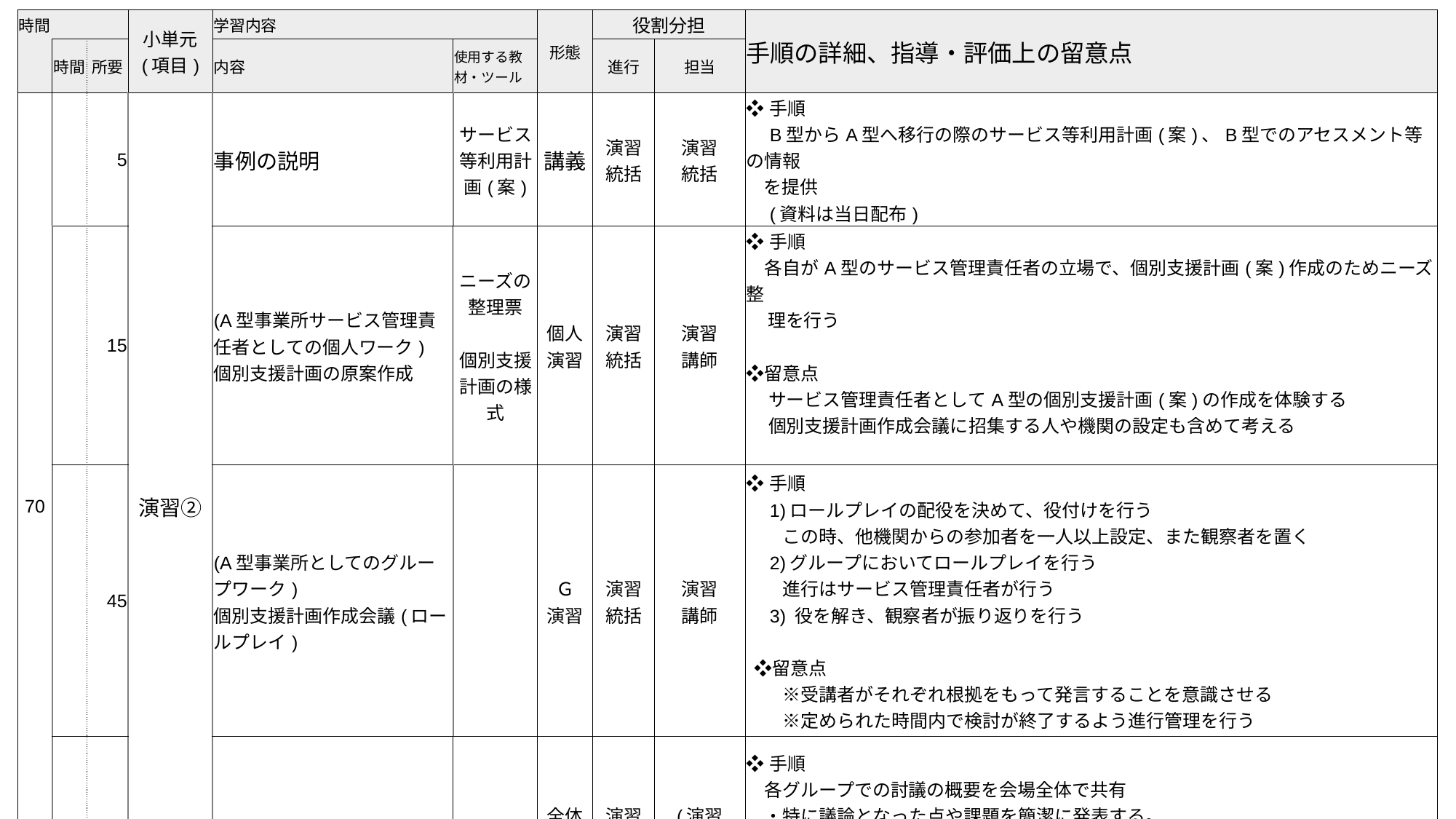

| 時間 |  |  | 小単元 (項目) | 学習内容 |  | 形態 | 役割分担 |  | 手順の詳細、指導・評価上の留意点 |
| --- | --- | --- | --- | --- | --- | --- | --- | --- | --- |
|  | 時間 | 所要 |  | 内容 | 使用する教材・ツール |  | 進行 | 担当 |  |
| 70 |  | 5 | 演習② | 事例の説明 | サービス等利用計画(案) | 講義 | 演習 統括 | 演習 統括 | ❖手順 　B型からA型へ移行の際のサービス等利用計画(案)、B型でのアセスメント等の情報 を提供 　(資料は当日配布) |
|  |  | 15 |  | (A型事業所サービス管理責任者としての個人ワーク) 個別支援計画の原案作成 | ニーズの整理票 個別支援計画の様式 | 個人 演習 | 演習 統括 | 演習 講師 | ❖手順 　各自がA型のサービス管理責任者の立場で、個別支援計画(案)作成のためニーズ整 理を行う 　　　　 ❖留意点 　 サービス管理責任者としてA型の個別支援計画(案)の作成を体験する 　 個別支援計画作成会議に招集する人や機関の設定も含めて考える |
|  |  | 45 |  | (A型事業所としてのグループワーク) 個別支援計画作成会議(ロールプレイ) |  | Ｇ 演習 | 演習 統括 | 演習 講師 | ❖手順 　1)ロールプレイの配役を決めて、役付けを行う 　　この時、他機関からの参加者を一人以上設定、また観察者を置く 　2)グループにおいてロールプレイを行う 　　進行はサービス管理責任者が行う 　3) 役を解き、観察者が振り返りを行う ❖留意点 　　※受講者がそれぞれ根拠をもって発言することを意識させる 　　※定められた時間内で検討が終了するよう進行管理を行う |
|  |  | 5 |  | グループ発表 |  | 全体 演習 | 演習 統括 | (演習 講師) | ❖手順 　各グループでの討議の概要を会場全体で共有 　・特に議論となった点や課題を簡潔に発表する。 ❖留意点 　※議論には多様性を持たせる。 |